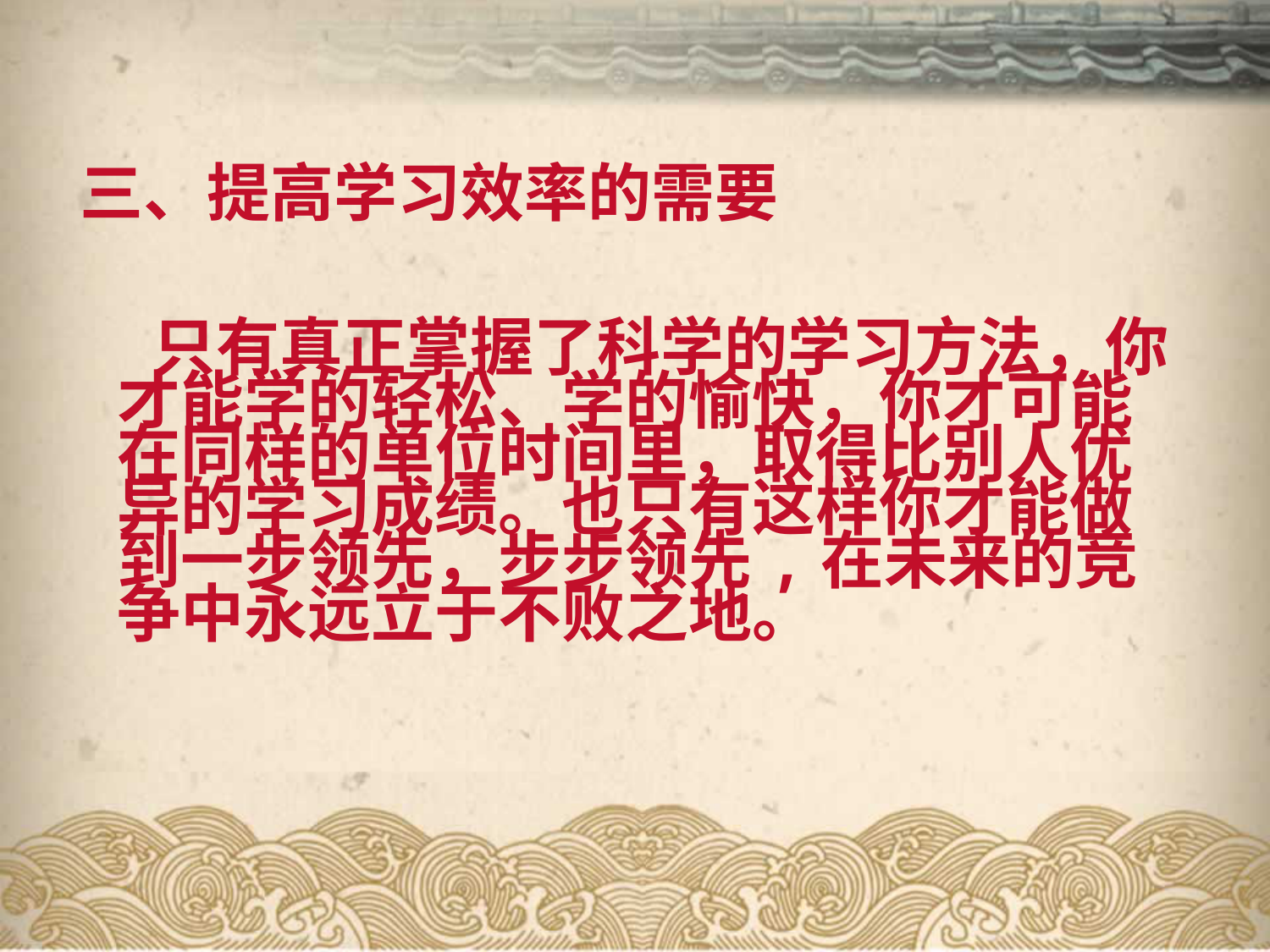

#
三、提高学习效率的需要

    只有真正掌握了科学的学习方法，你才能学的轻松、学的愉快，你才可能在同样的单位时间里，取得比别人优异的学习成绩。也只有这样你才能做到一步领先，步步领先,在未来的竞争中永远立于不败之地。